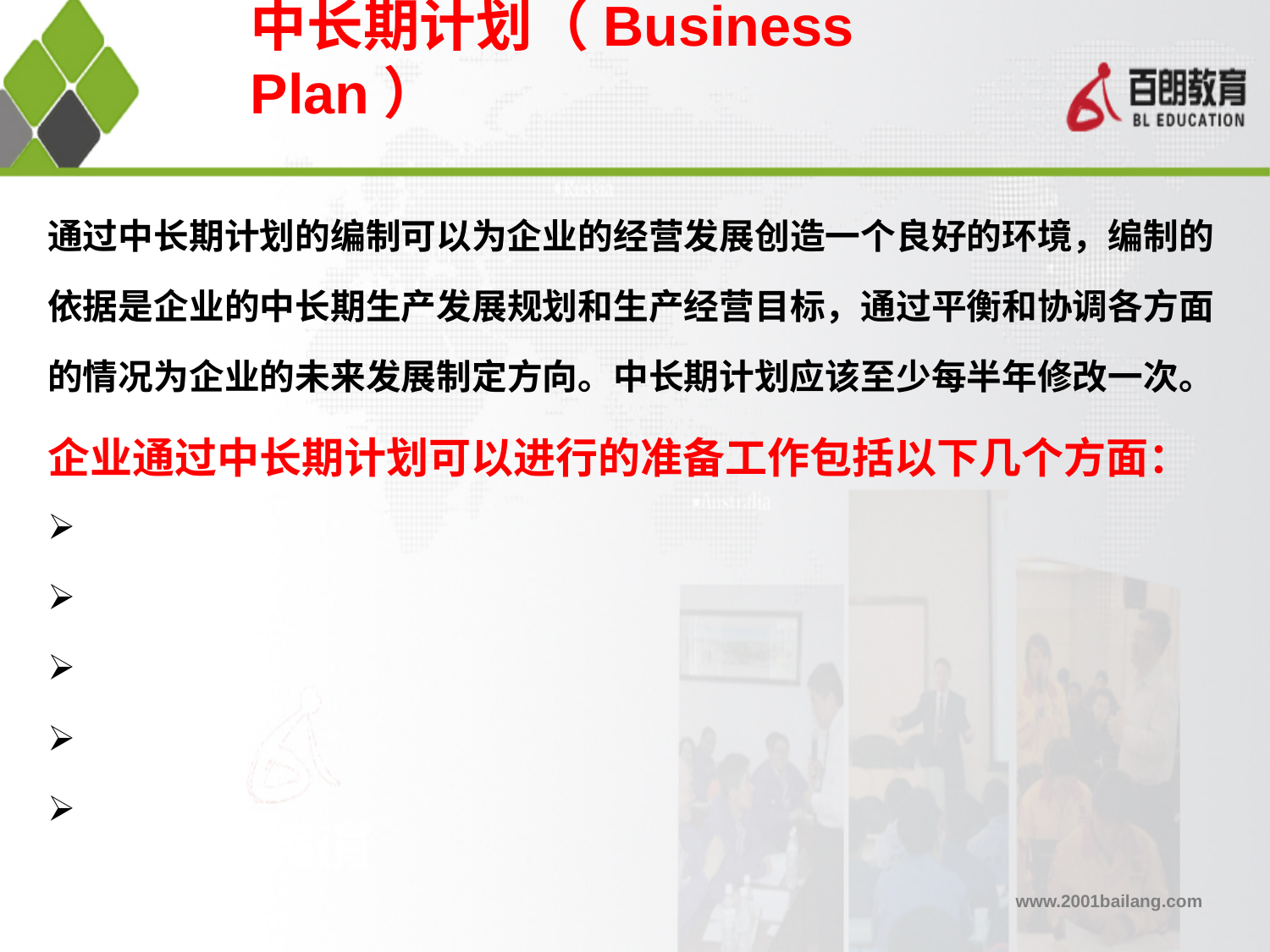

中长期计划（Business Plan）
通过中长期计划的编制可以为企业的经营发展创造一个良好的环境，编制的
依据是企业的中长期生产发展规划和生产经营目标，通过平衡和协调各方面
的情况为企业的未来发展制定方向。中长期计划应该至少每半年修改一次。
企业通过中长期计划可以进行的准备工作包括以下几个方面：